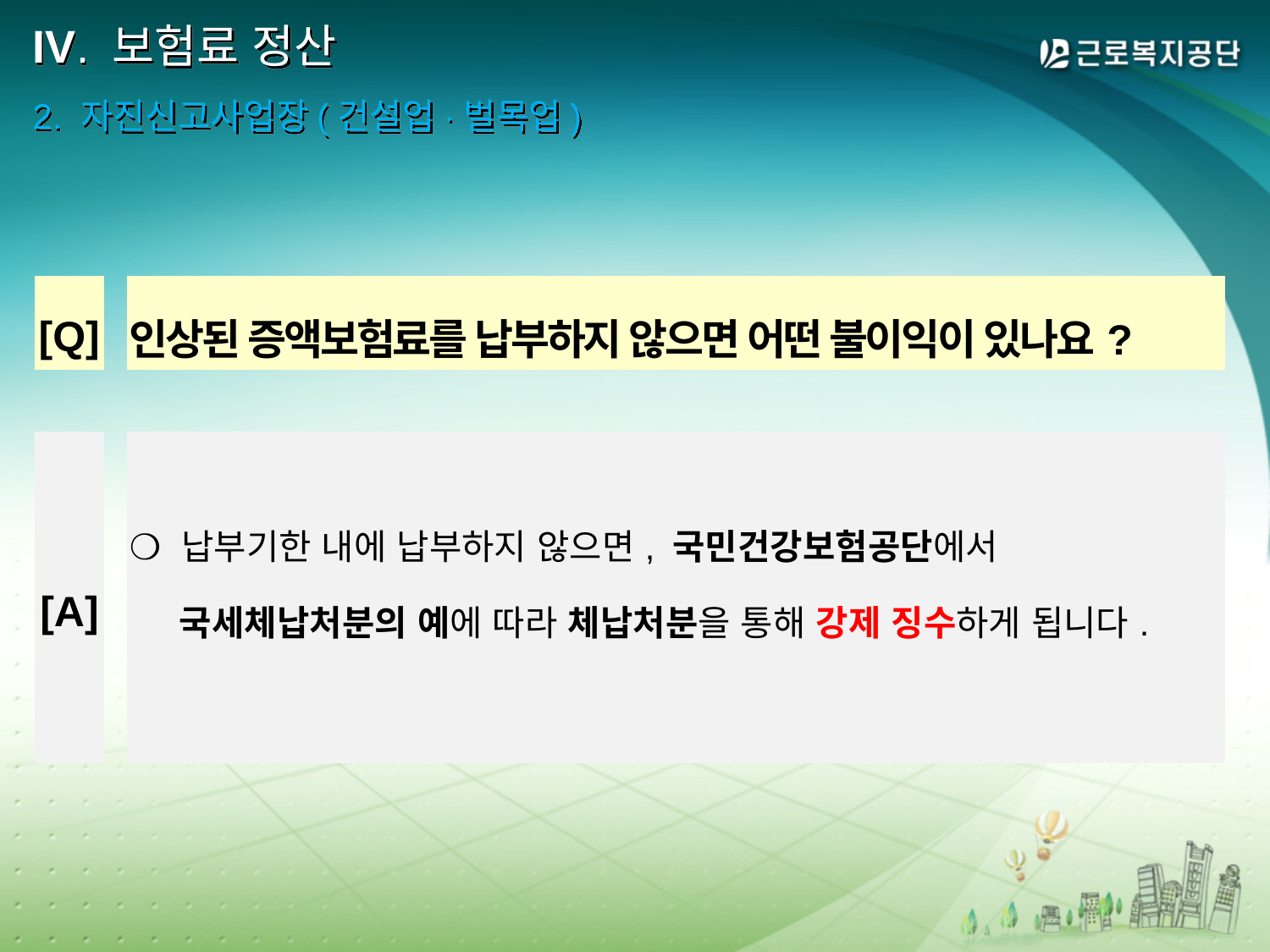

# IV. 보험료 정산 2. 자진신고사업장(건설업·벌목업)
| [Q] |  | 인상된 증액보험료를 납부하지 않으면 어떤 불이익이 있나요? |
| --- | --- | --- |
|  |  |  |
| [A] |  | ❍ 납부기한 내에 납부하지 않으면, 국민건강보험공단에서 국세체납처분의 예에 따라 체납처분을 통해 강제 징수하게 됩니다. |